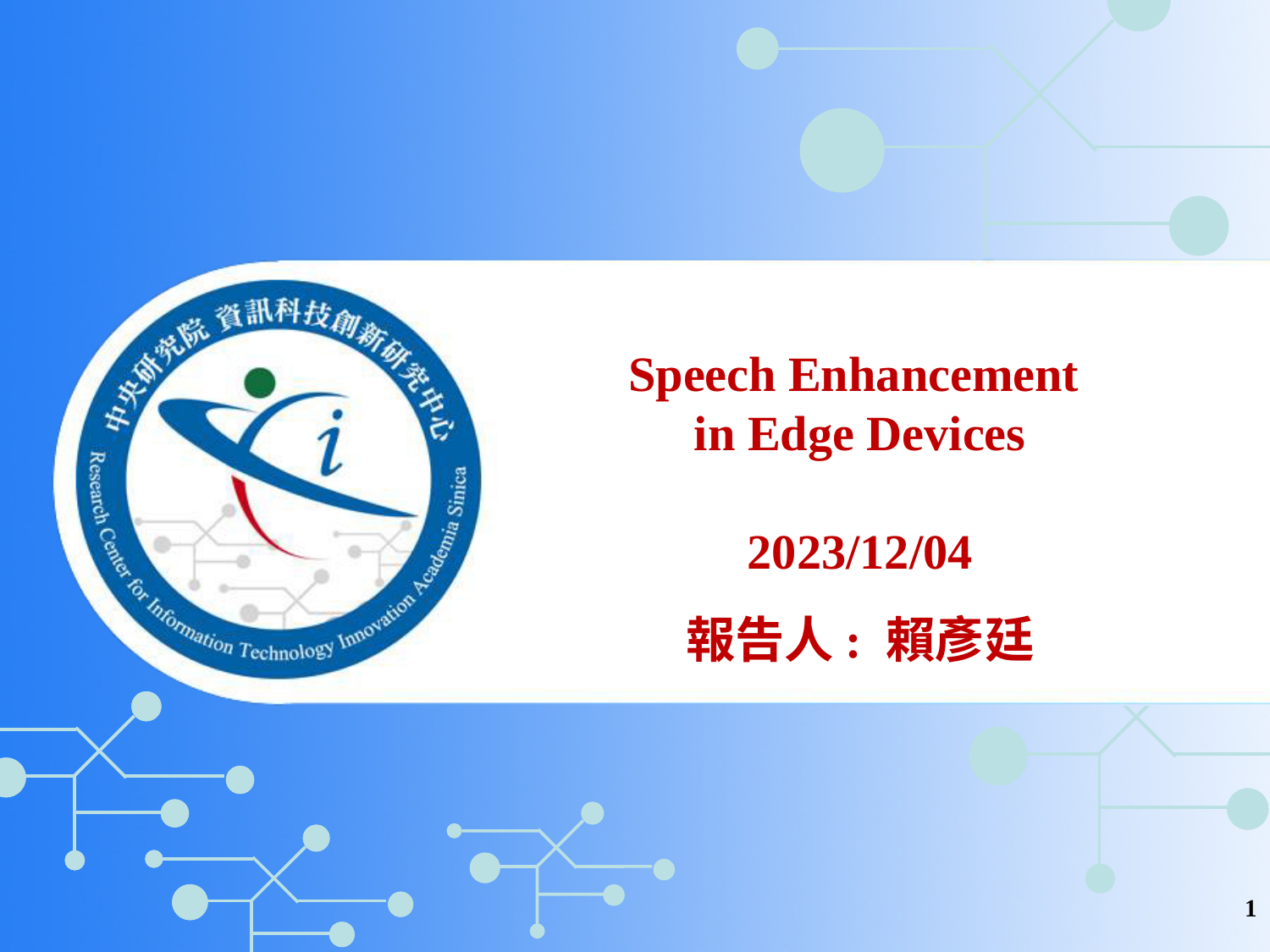

Speech Enhancement
in Edge Devices

2023/12/04

報告人: 賴彥廷

1